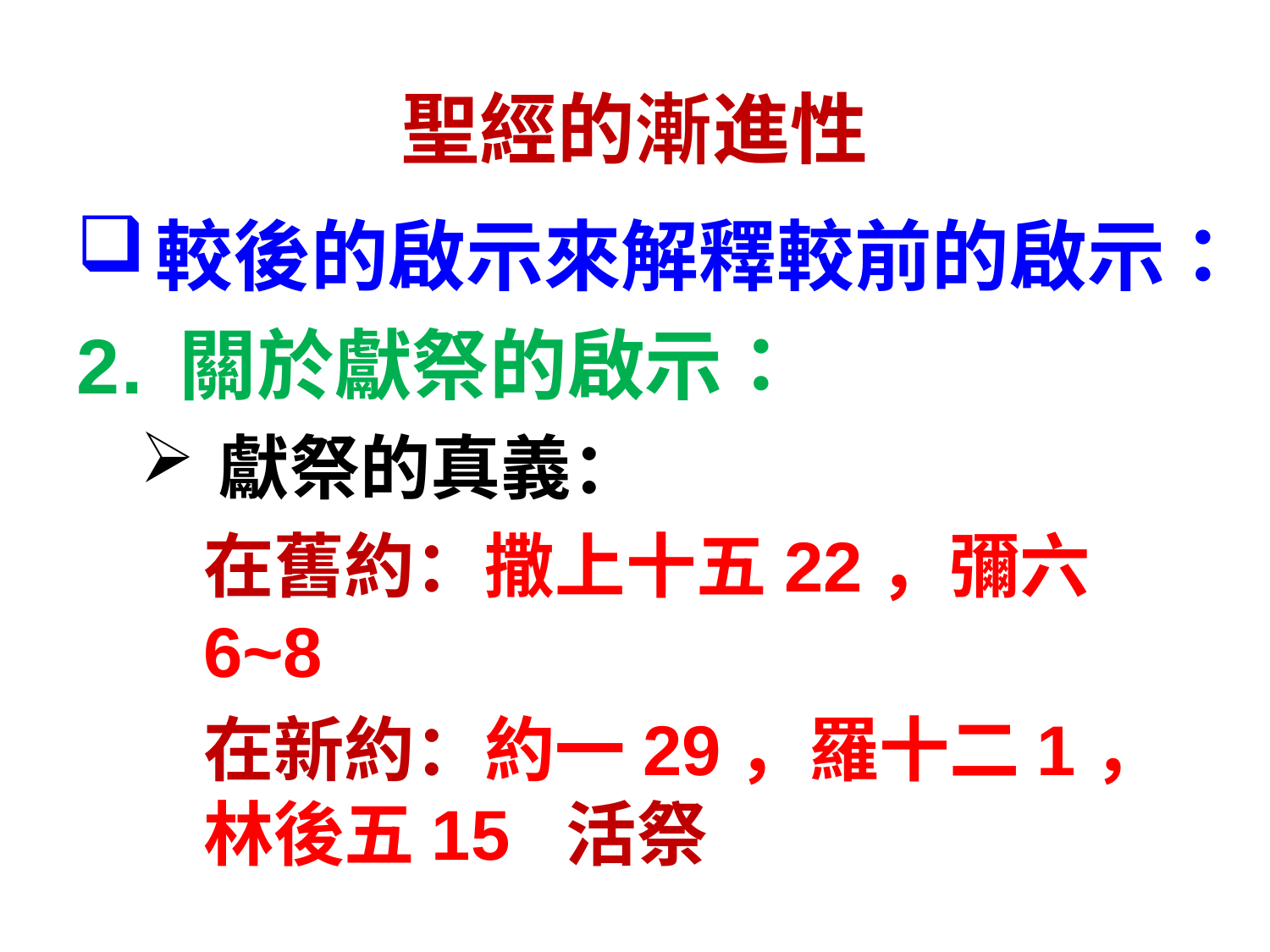

# 聖經的漸進性
較後的啟示來解釋較前的啟示：
關於獻祭的啟示：
獻祭的真義：
在舊約：撒上十五22，彌六6~8
在新約：約一29，羅十二1，林後五15  活祭